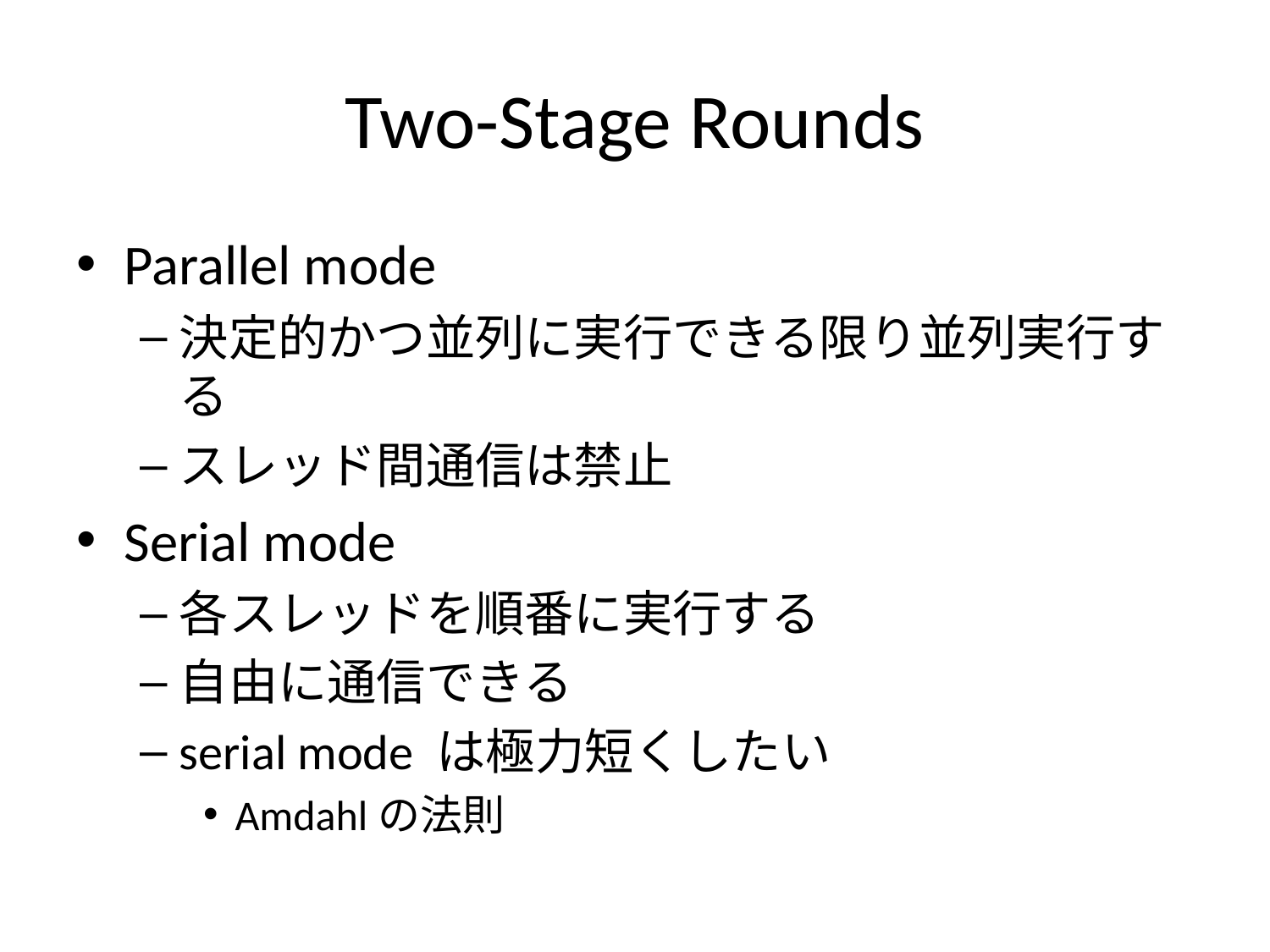

# Two-Stage Rounds
Parallel mode
決定的かつ並列に実行できる限り並列実行する
スレッド間通信は禁止
Serial mode
各スレッドを順番に実行する
自由に通信できる
serial mode は極力短くしたい
Amdahlの法則